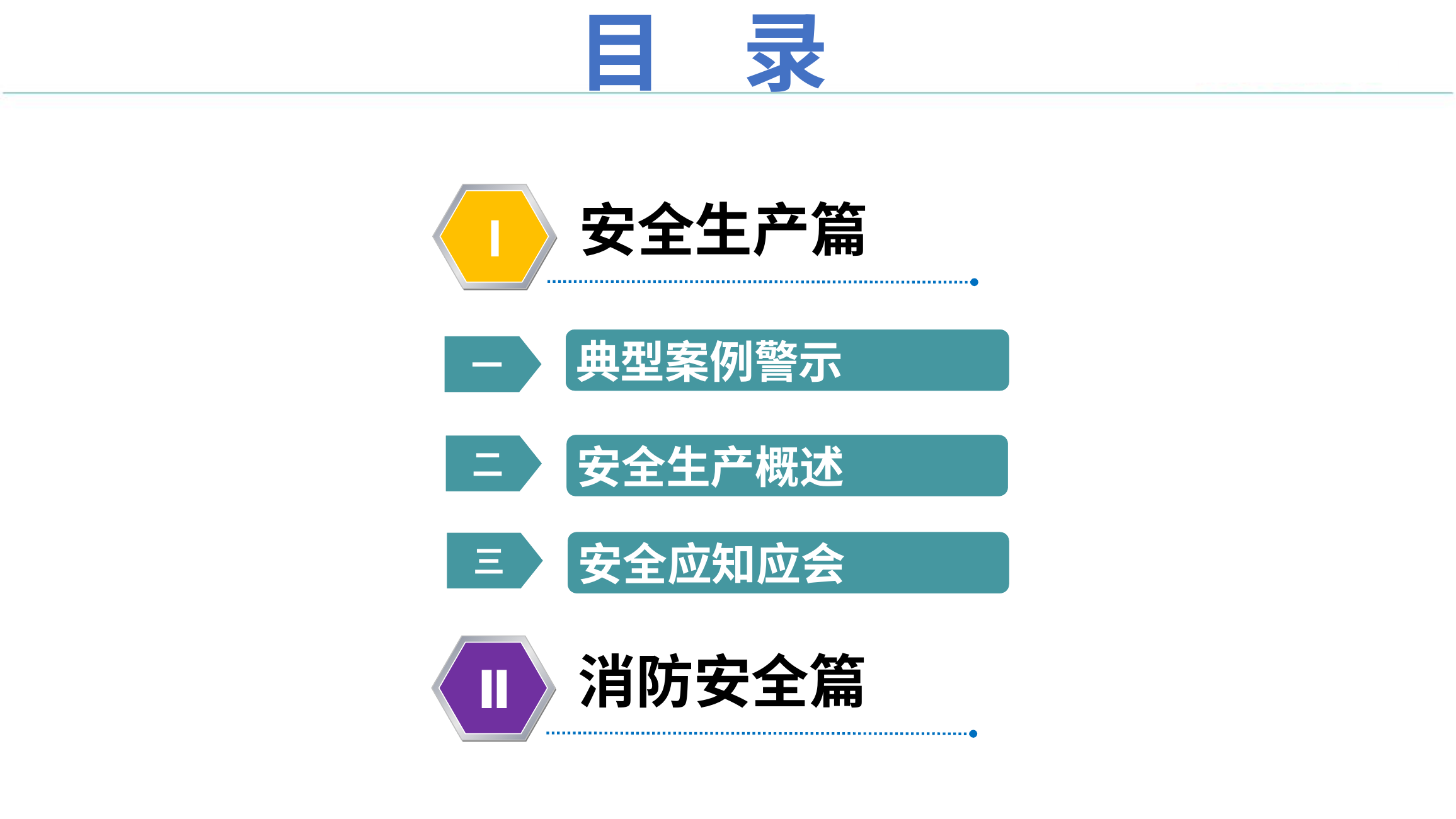

目    录

I
安全生产篇

典型案例警示
一
安全生产概述
二
安全应知应会
三

Ⅱ
消防安全篇